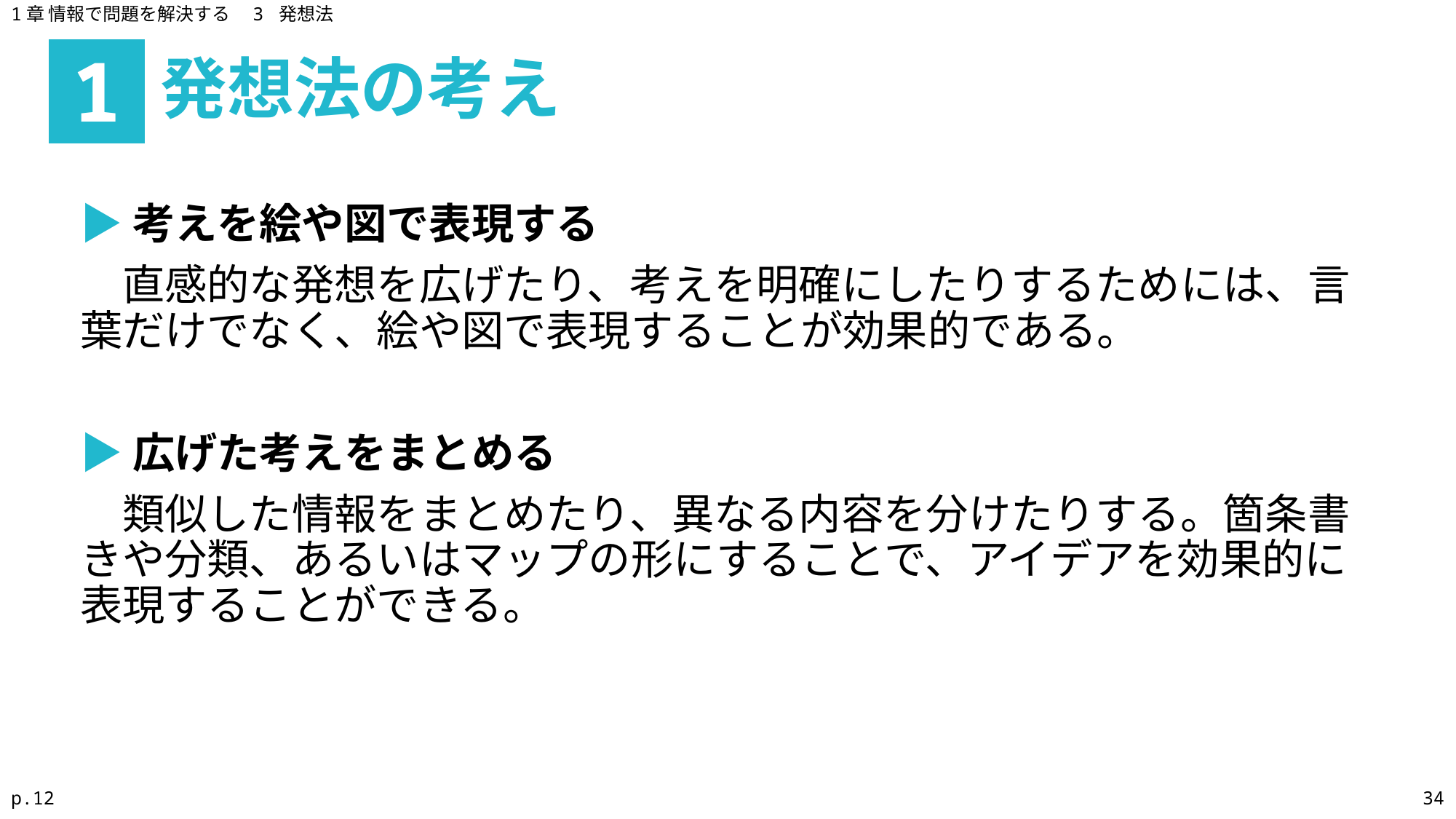

1章 情報で問題を解決する　3 発想法
発想法の考え
1
▶考えを絵や図で表現する
　直感的な発想を広げたり、考えを明確にしたりするためには、言葉だけでなく、絵や図で表現することが効果的である。

▶広げた考えをまとめる
　類似した情報をまとめたり、異なる内容を分けたりする。箇条書きや分類、あるいはマップの形にすることで、アイデアを効果的に表現することができる。

p.12
34